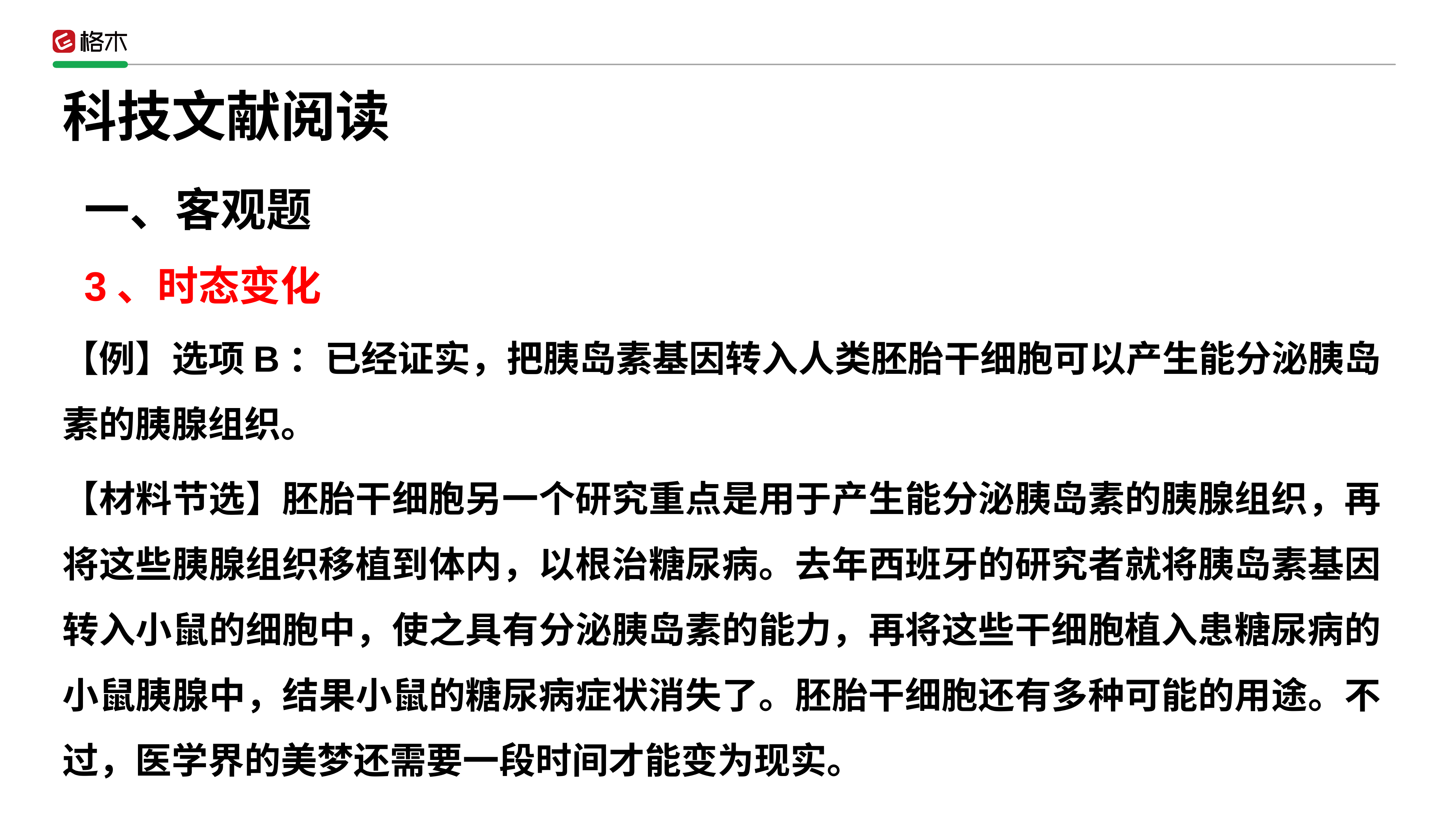

科技文献阅读
一、客观题
3、时态变化
【例】选项B：已经证实，把胰岛素基因转入人类胚胎干细胞可以产生能分泌胰岛素的胰腺组织。
【材料节选】胚胎干细胞另一个研究重点是用于产生能分泌胰岛素的胰腺组织，再将这些胰腺组织移植到体内，以根治糖尿病。去年西班牙的研究者就将胰岛素基因转入小鼠的细胞中，使之具有分泌胰岛素的能力，再将这些干细胞植入患糖尿病的小鼠胰腺中，结果小鼠的糖尿病症状消失了。胚胎干细胞还有多种可能的用途。不过，医学界的美梦还需要一段时间才能变为现实。